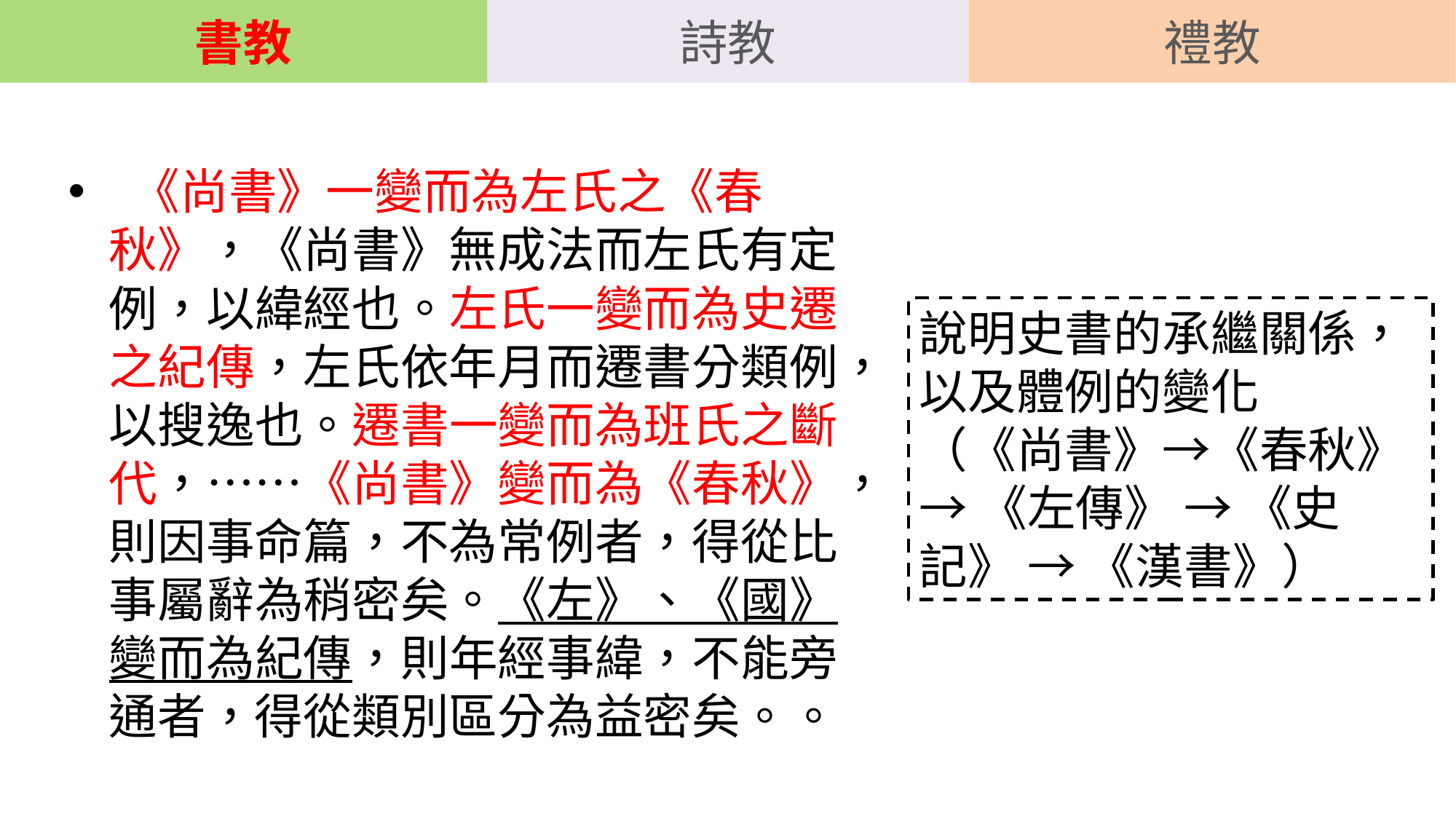

書教
詩教
禮教
 《尚書》一變而為左氏之《春秋》，《尚書》無成法而左氏有定例，以緯經也。左氏一變而為史遷之紀傳，左氏依年月而遷書分類例，以搜逸也。遷書一變而為班氏之斷代，……《尚書》變而為《春秋》，則因事命篇，不為常例者，得從比事屬辭為稍密矣。《左》、《國》變而為紀傳，則年經事緯，不能旁通者，得從類別區分為益密矣。。
說明史書的承繼關係，以及體例的變化
（《尚書》→《春秋》 → 《左傳》 → 《史記》 → 《漢書》）